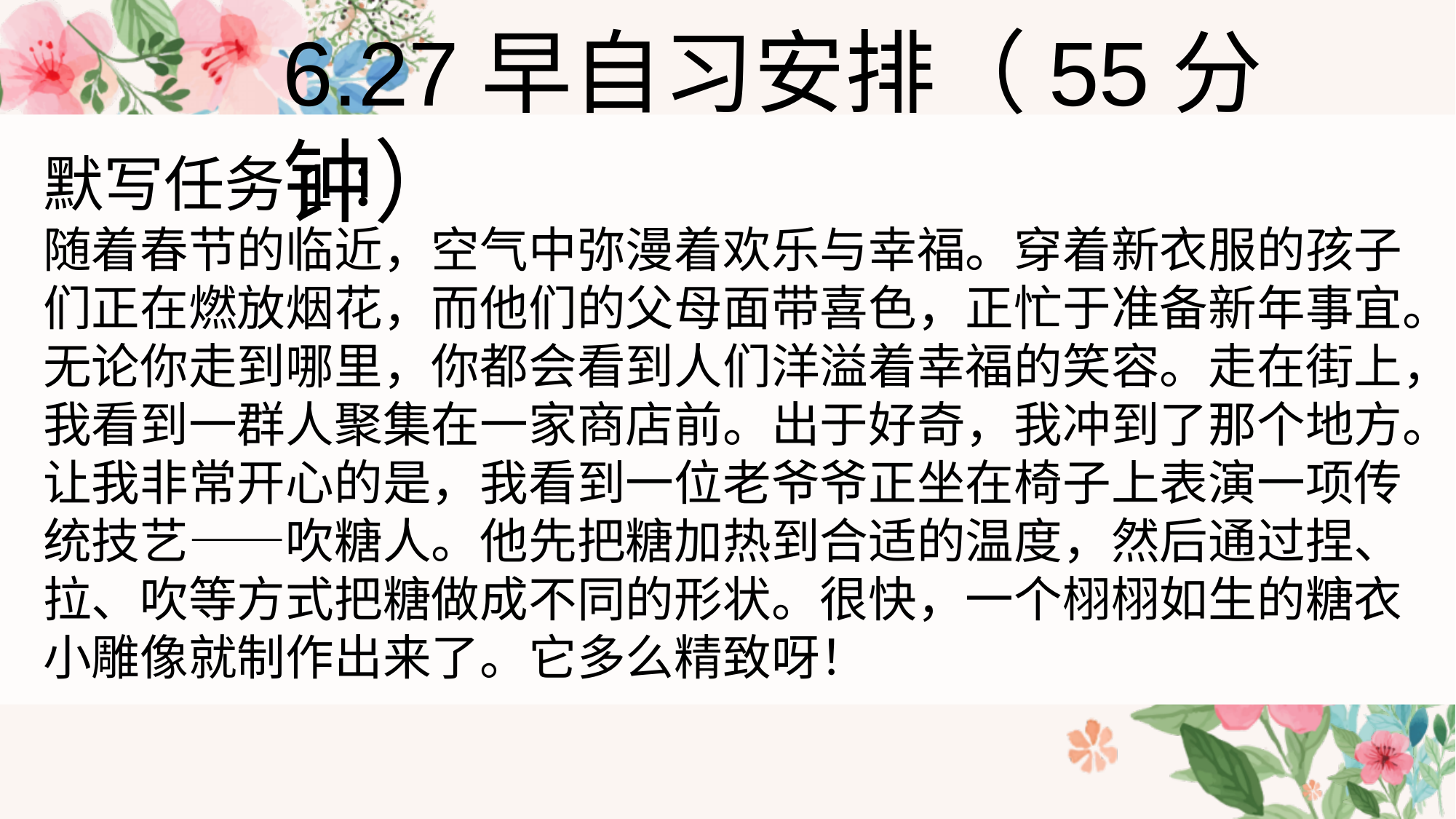

6.27早自习安排（55分钟）
默写任务1：
随着春节的临近，空气中弥漫着欢乐与幸福。穿着新衣服的孩子们正在燃放烟花，而他们的父母面带喜色，正忙于准备新年事宜。无论你走到哪里，你都会看到人们洋溢着幸福的笑容。走在街上，我看到一群人聚集在一家商店前。出于好奇，我冲到了那个地方。让我非常开心的是，我看到一位老爷爷正坐在椅子上表演一项传统技艺——吹糖人。他先把糖加热到合适的温度，然后通过捏、拉、吹等方式把糖做成不同的形状。很快，一个栩栩如生的糖衣小雕像就制作出来了。它多么精致呀！